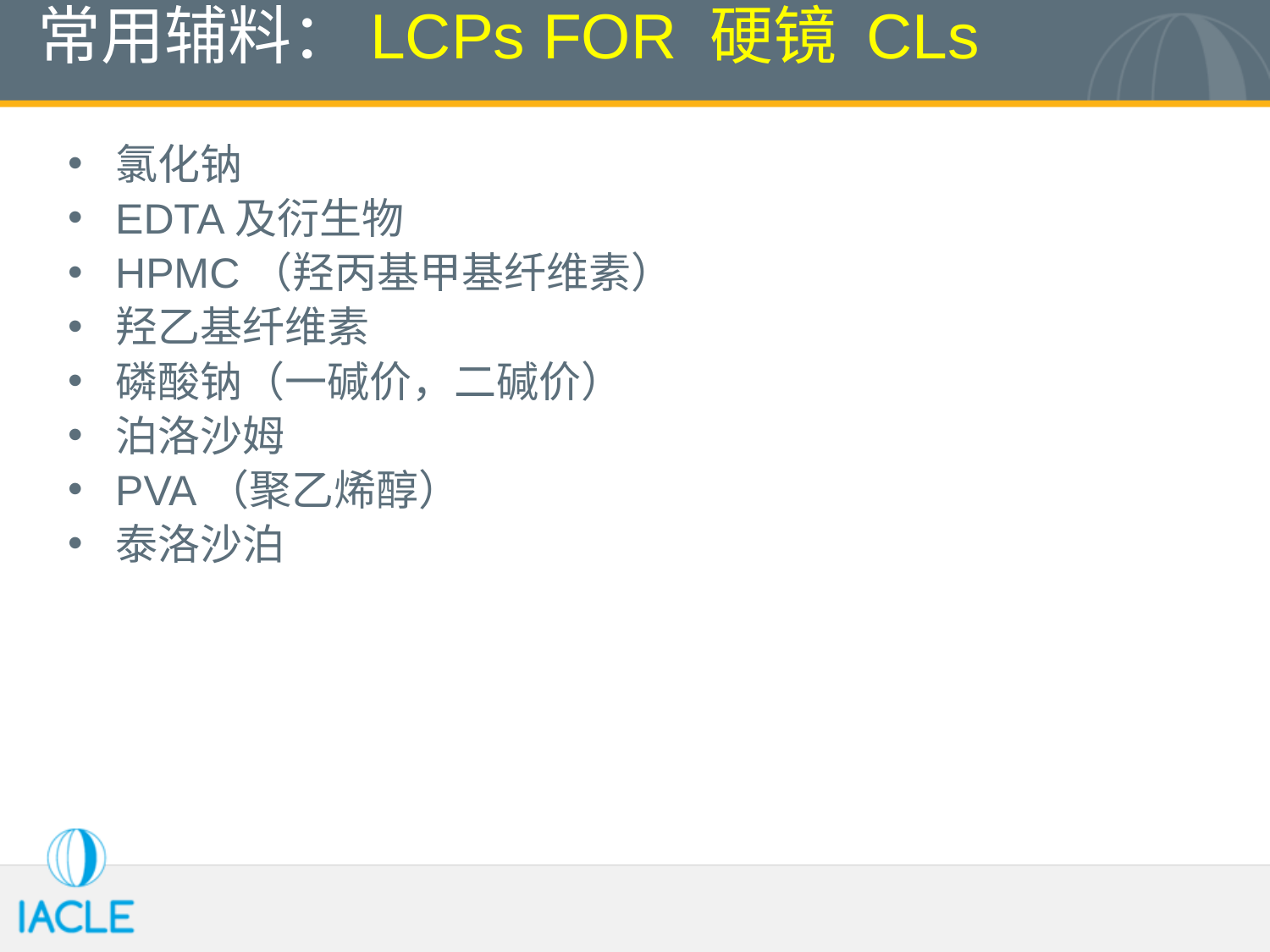

# 常用辅料：LCPs FOR 硬镜 CLs
氯化钠
EDTA及衍生物
HPMC（羟丙基甲基纤维素）
羟乙基纤维素
磷酸钠（一碱价，二碱价）
泊洛沙姆
PVA（聚乙烯醇）
泰洛沙泊